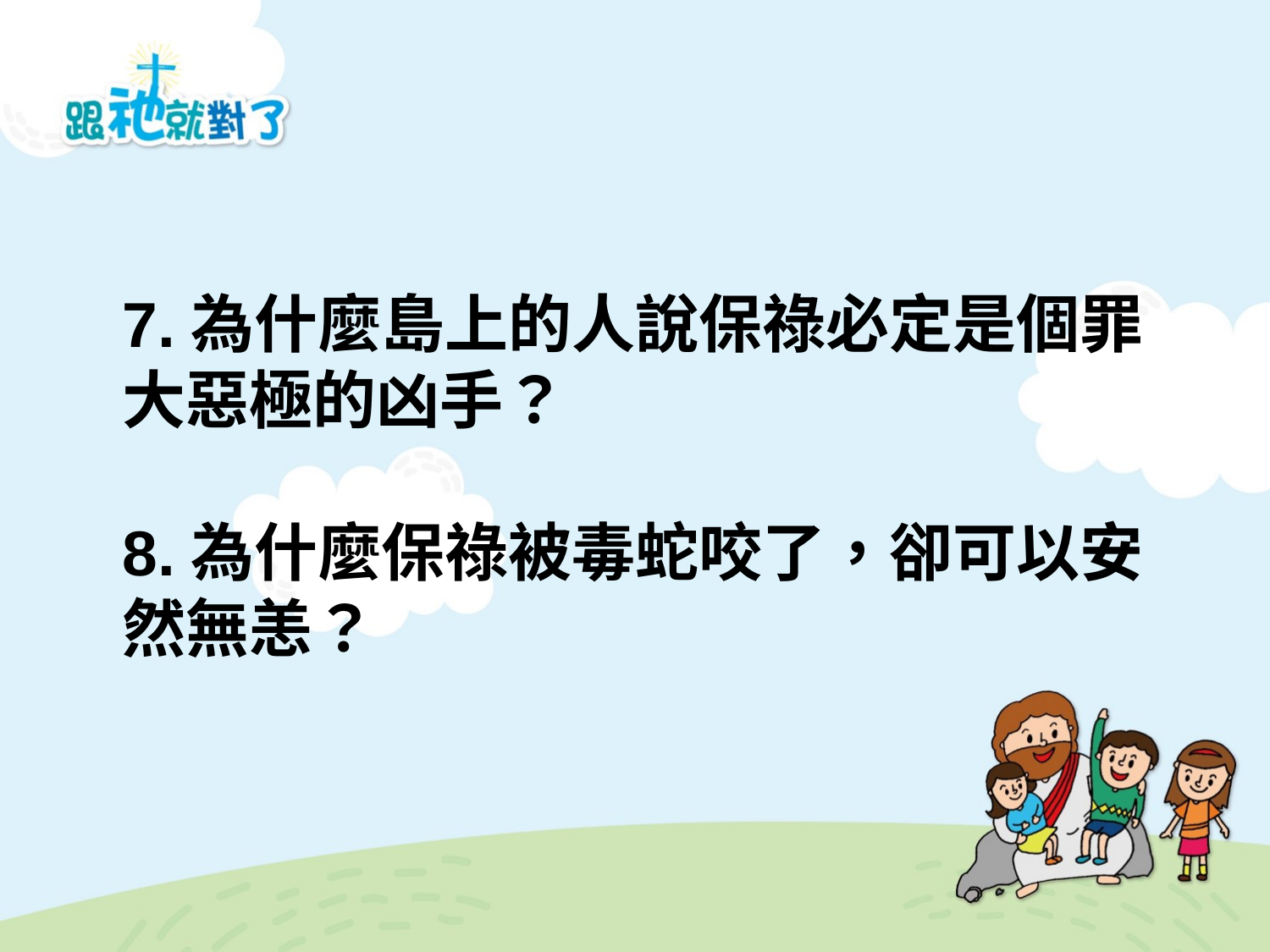

7.為什麼島上的人說保祿必定是個罪大惡極的凶手？

8.為什麼保祿被毒蛇咬了，卻可以安然無恙？